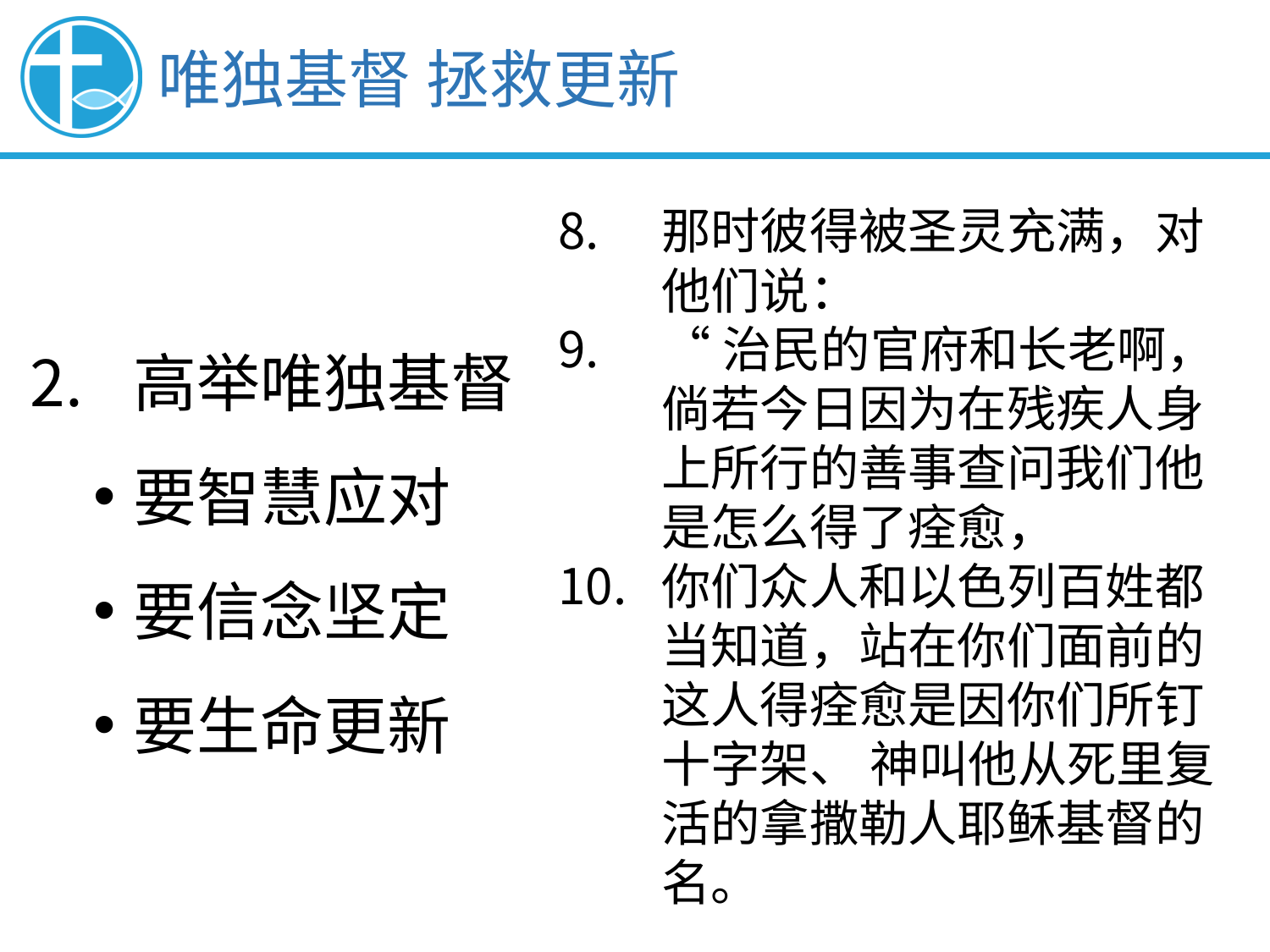

唯独基督 拯救更新
那时彼得被圣灵充满，对他们说：
“治民的官府和长老啊，倘若今日因为在残疾人身上所行的善事查问我们他是怎么得了痊愈，
你们众人和以色列百姓都当知道，站在你们面前的这人得痊愈是因你们所钉十字架、 神叫他从死里复活的拿撒勒人耶稣基督的名。

高举唯独基督
要智慧应对
要信念坚定
要生命更新